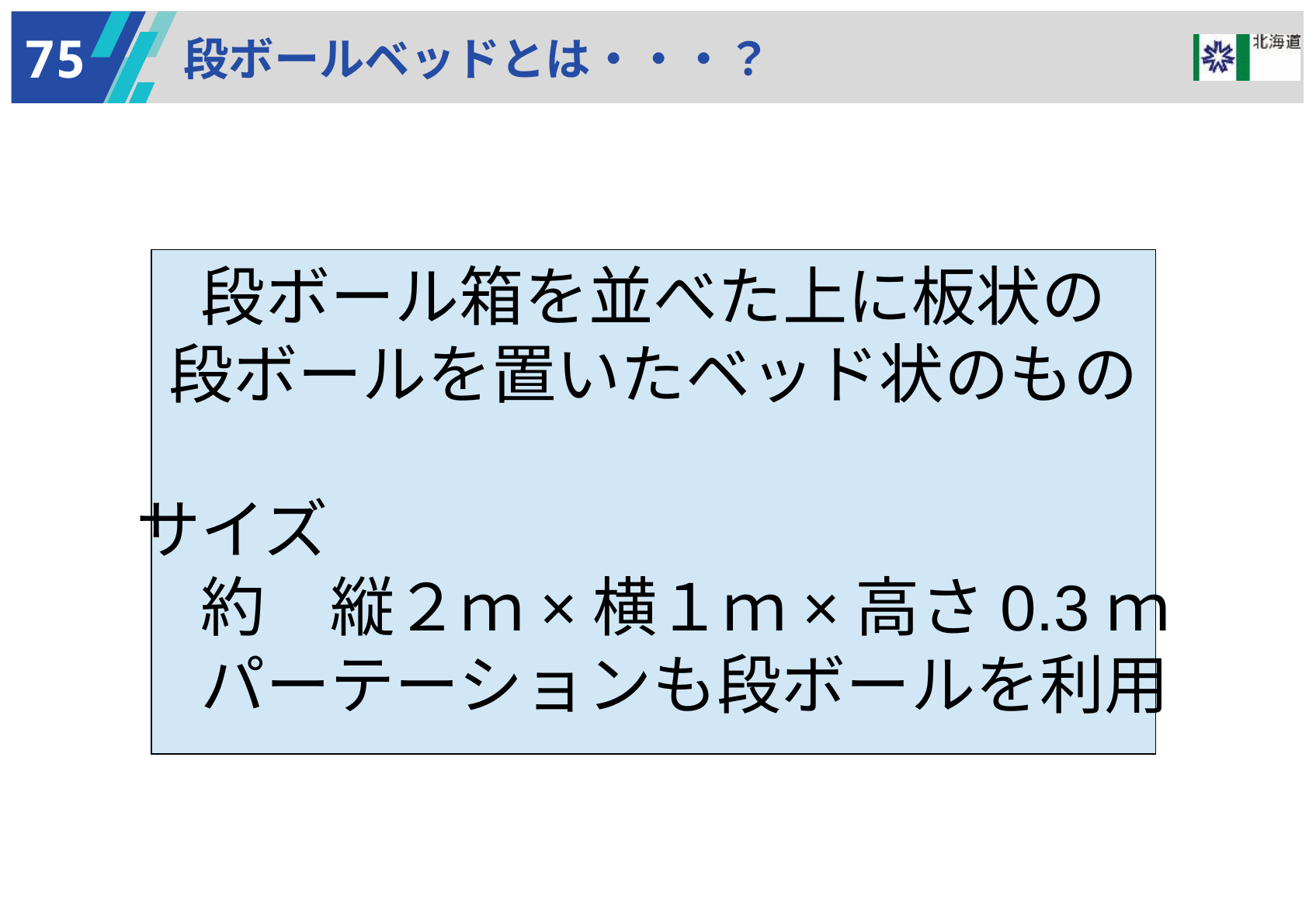

75
段ボールベッドとは・・・？

段ボール箱を並べた上に板状の
段ボールを置いたベッド状のもの

サイズ
　約　縦２ｍ×横１ｍ×高さ0.3ｍ
　パーテーションも段ボールを利用